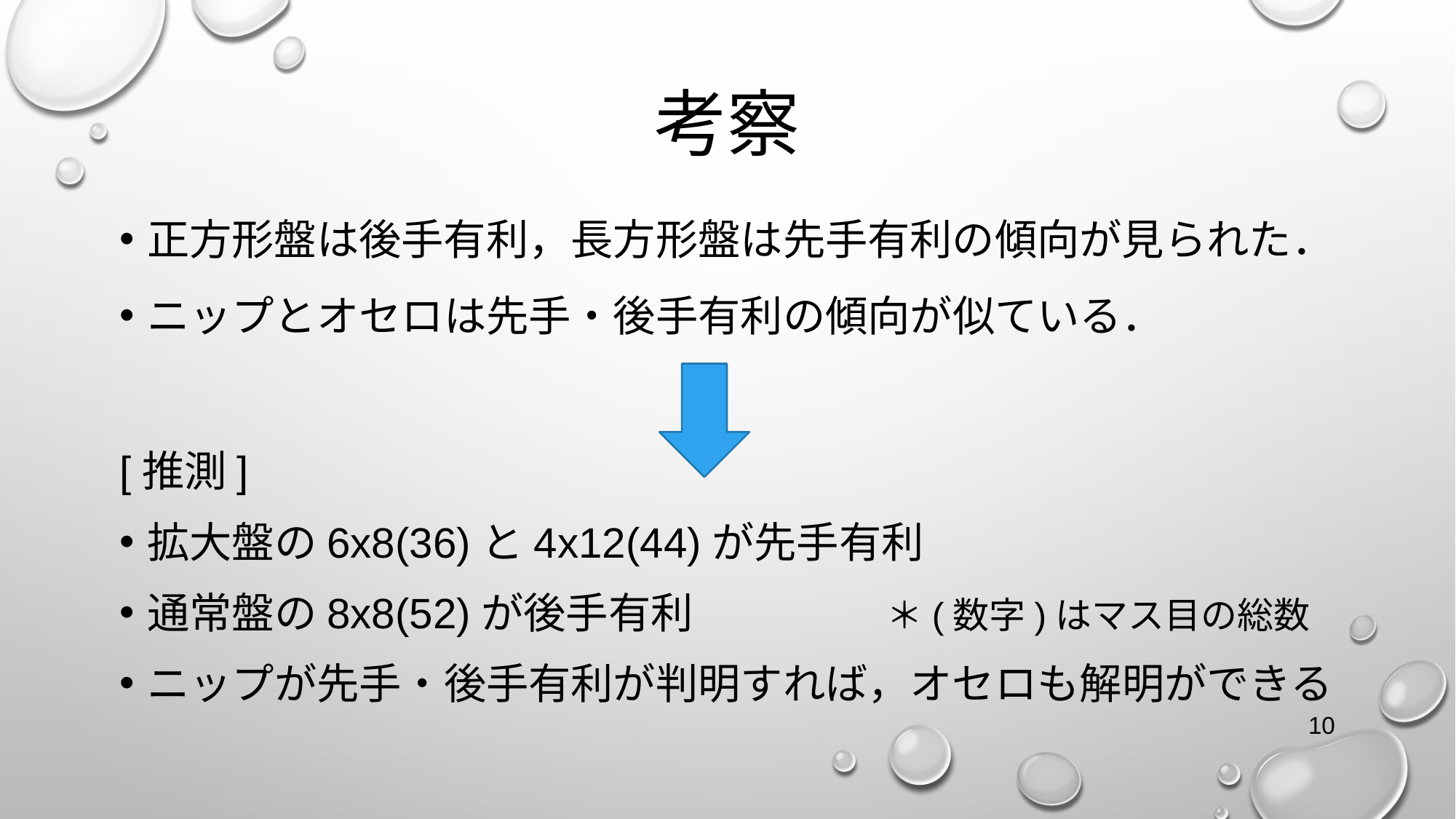

考察
正方形盤は後手有利，長方形盤は先手有利の傾向が見られた．
ニップとオセロは先手・後手有利の傾向が似ている．

[推測]
拡大盤の6x8(36)と4x12(44)が先手有利
通常盤の8x8(52)が後手有利	　　＊(数字)はマス目の総数
ニップが先手・後手有利が判明すれば，オセロも解明ができる
10